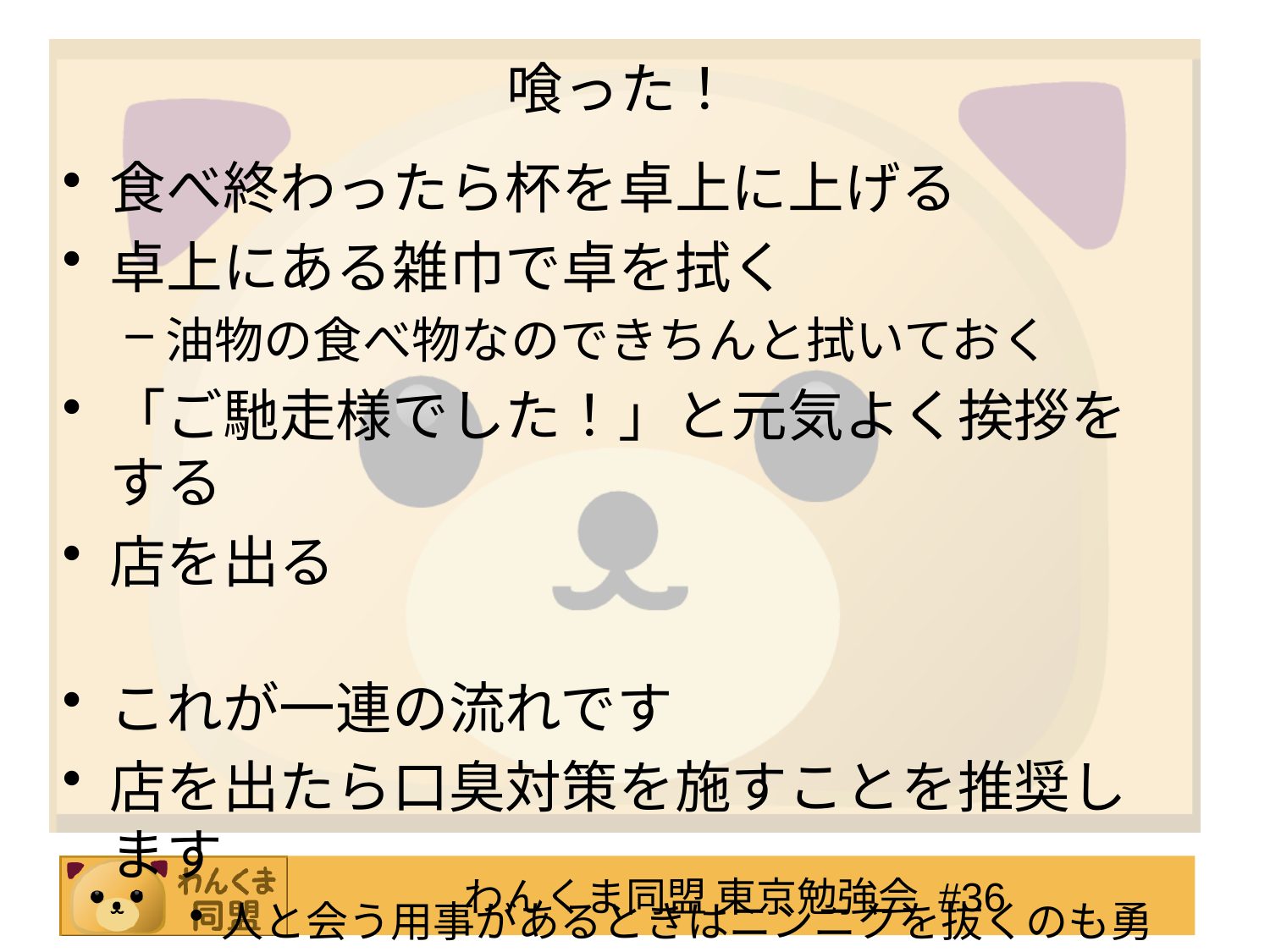

# 喰った！
食べ終わったら杯を卓上に上げる
卓上にある雑巾で卓を拭く
油物の食べ物なのできちんと拭いておく
「ご馳走様でした！」と元気よく挨拶をする
店を出る

これが一連の流れです
店を出たら口臭対策を施すことを推奨します
人と会う用事があるときはニンニクを抜くのも勇気？